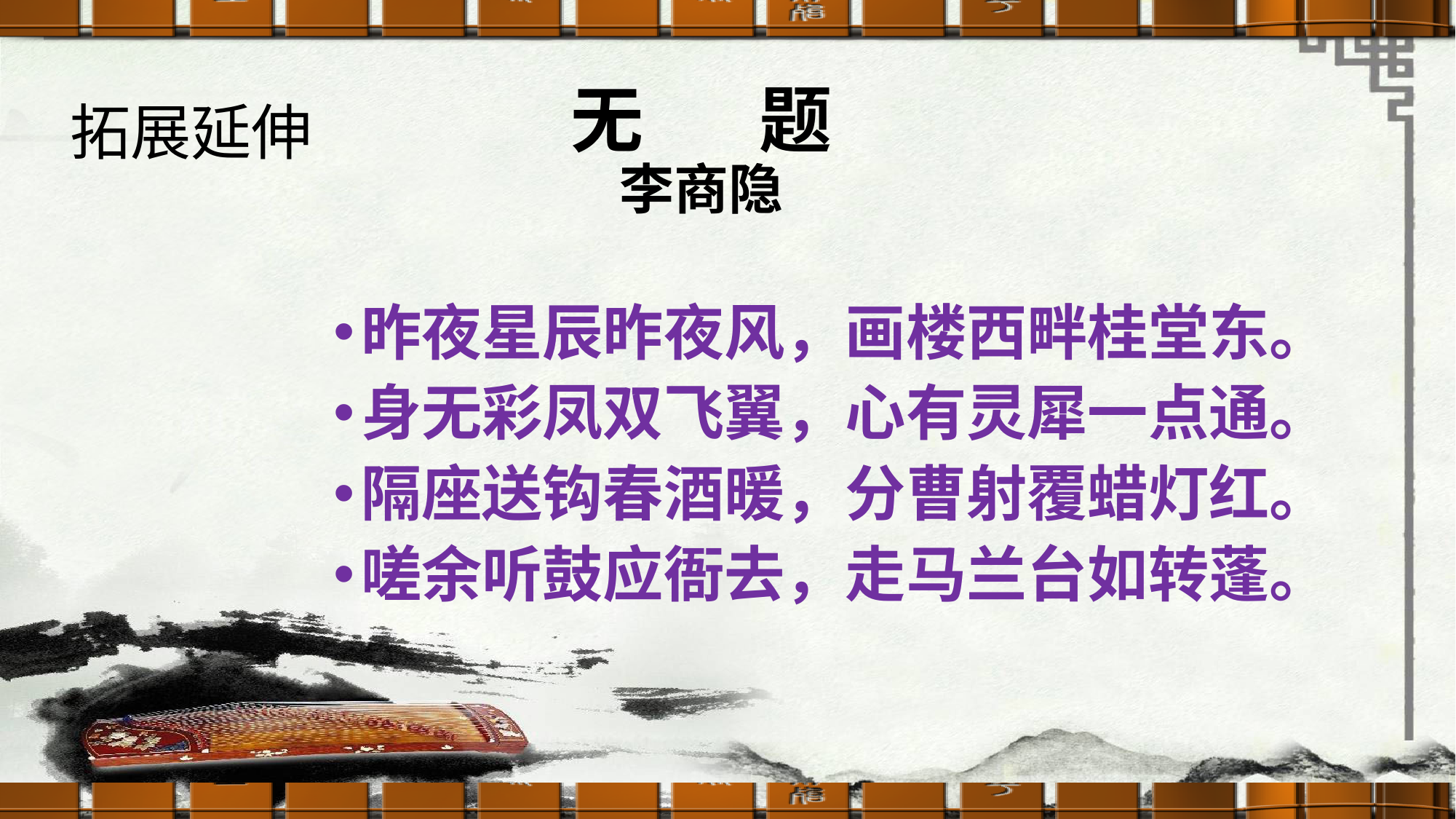

# 无       题 李商隐
拓展延伸

昨夜星辰昨夜风，画楼西畔桂堂东。
身无彩凤双飞翼，心有灵犀一点通。
隔座送钩春酒暖，分曹射覆蜡灯红。
嗟余听鼓应衙去，走马兰台如转蓬。